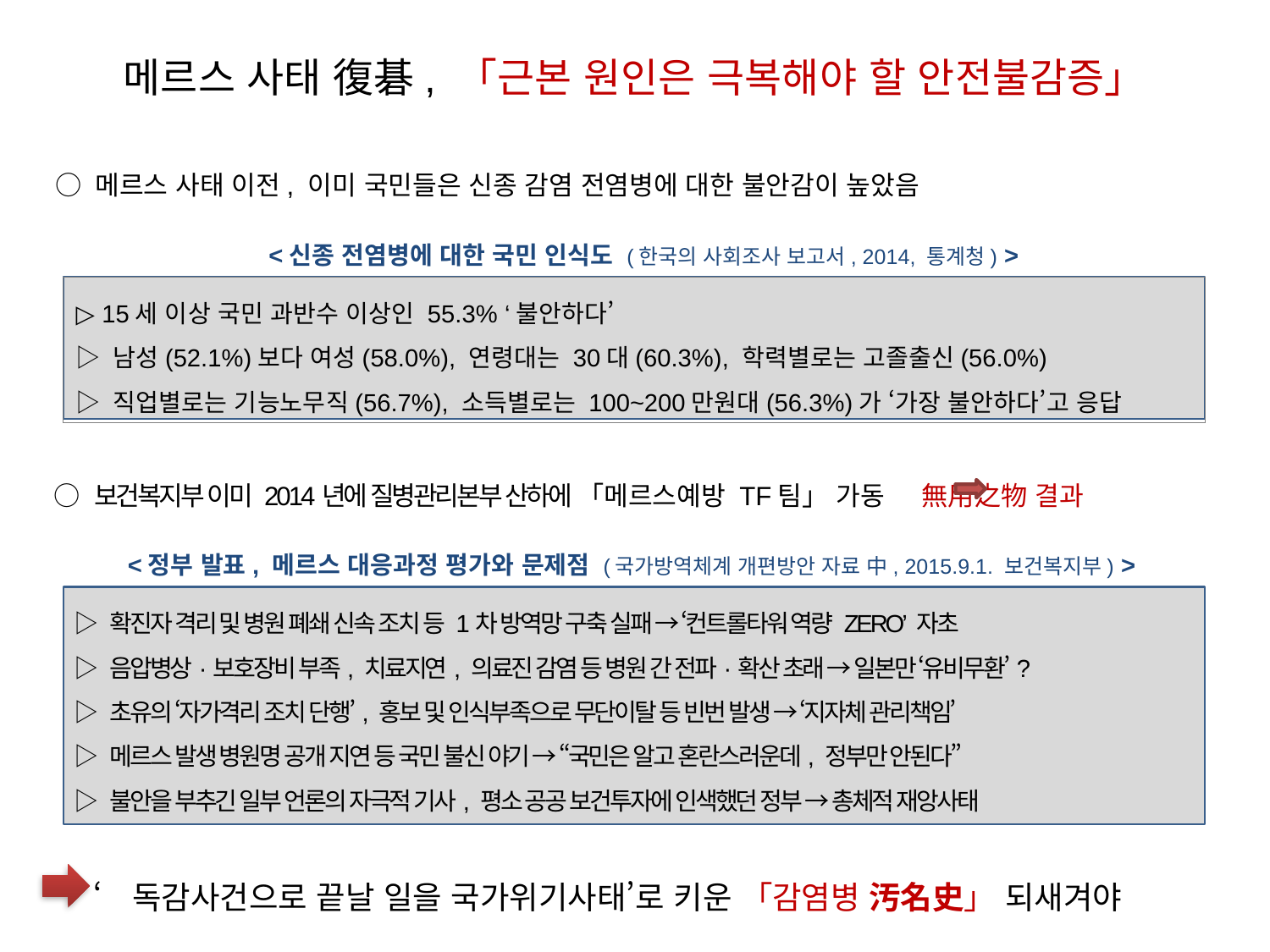

메르스 사태 復碁, 「근본 원인은 극복해야 할 안전불감증」
○ 메르스 사태 이전, 이미 국민들은 신종 감염 전염병에 대한 불안감이 높았음
<신종 전염병에 대한 국민 인식도 (한국의 사회조사 보고서, 2014, 통계청) >

▷ 15세 이상 국민 과반수 이상인 55.3% ‘불안하다’
▷ 남성(52.1%)보다 여성(58.0%), 연령대는 30대(60.3%), 학력별로는 고졸출신(56.0%)
▷ 직업별로는 기능노무직(56.7%), 소득별로는 100~200만원대(56.3%)가 ‘가장 불안하다’고 응답
○ 보건복지부 이미 2014년에 질병관리본부 산하에 「메르스예방 TF팀」 가동     無用之物 결과

<정부 발표, 메르스 대응과정 평가와 문제점 (국가방역체계 개편방안 자료 中, 2015.9.1. 보건복지부) >
▷ 확진자 격리 및 병원 폐쇄 신속 조치 등 1차 방역망 구축 실패 → ‘컨트롤타워 역량 ZERO’ 자초
▷ 음압병상·보호장비 부족, 치료지연, 의료진 감염 등 병원 간 전파·확산 초래 → 일본만 ‘유비무환’?
▷ 초유의 ‘자가격리 조치 단행’, 홍보 및 인식부족으로 무단이탈 등 빈번 발생 → ‘지자체 관리책임’
▷ 메르스 발생 병원명 공개 지연 등 국민 불신 야기 → “국민은 알고 혼란스러운데, 정부만 안된다”
▷ 불안을 부추긴 일부 언론의 자극적 기사, 평소 공공 보건투자에 인색했던 정부 → 총체적 재앙사태

‘독감사건으로 끝날 일을 국가위기사태’로 키운 「감염병 汚名史」 되새겨야